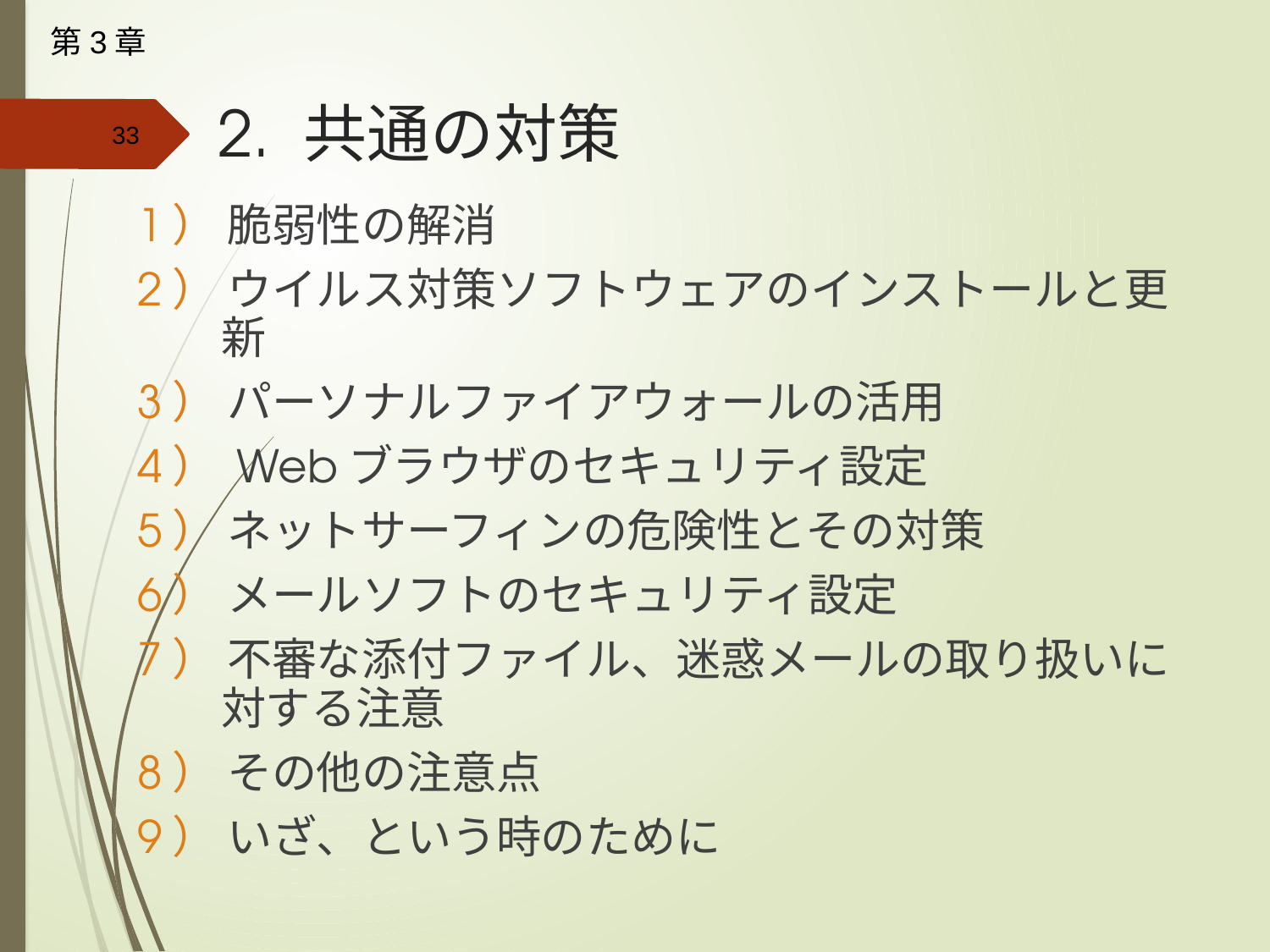

第3章
# 2. 共通の対策
1） 脆弱性の解消
2） ウイルス対策ソフトウェアのインストールと更新
3） パーソナルファイアウォールの活用
4） Webブラウザのセキュリティ設定
5） ネットサーフィンの危険性とその対策
6） メールソフトのセキュリティ設定
7） 不審な添付ファイル、迷惑メールの取り扱いに対する注意
8） その他の注意点
9） いざ、という時のために
33